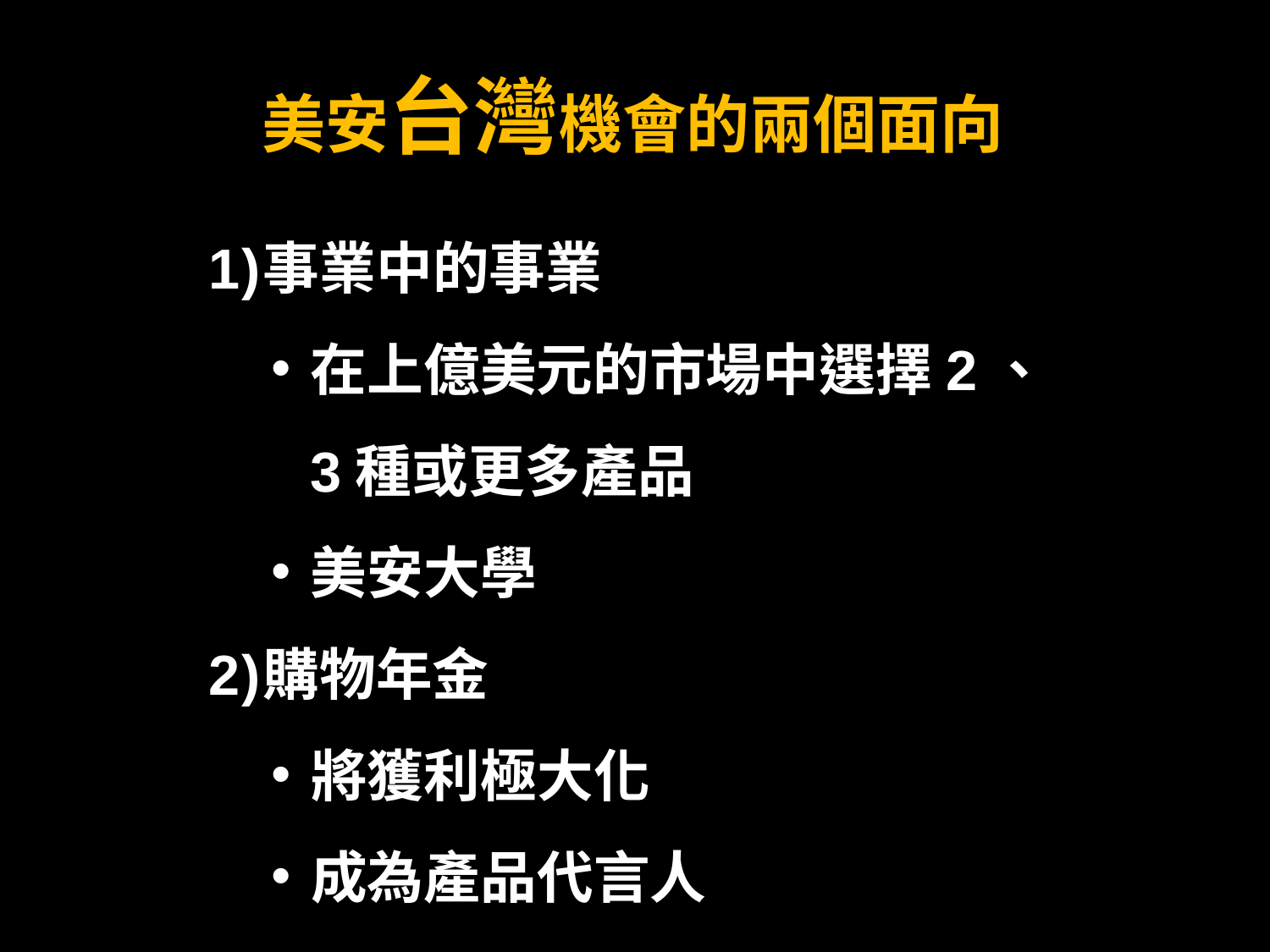

美安台灣機會的兩個面向
事業中的事業
在上億美元的市場中選擇2、3種或更多產品
美安大學
購物年金
將獲利極大化
成為產品代言人